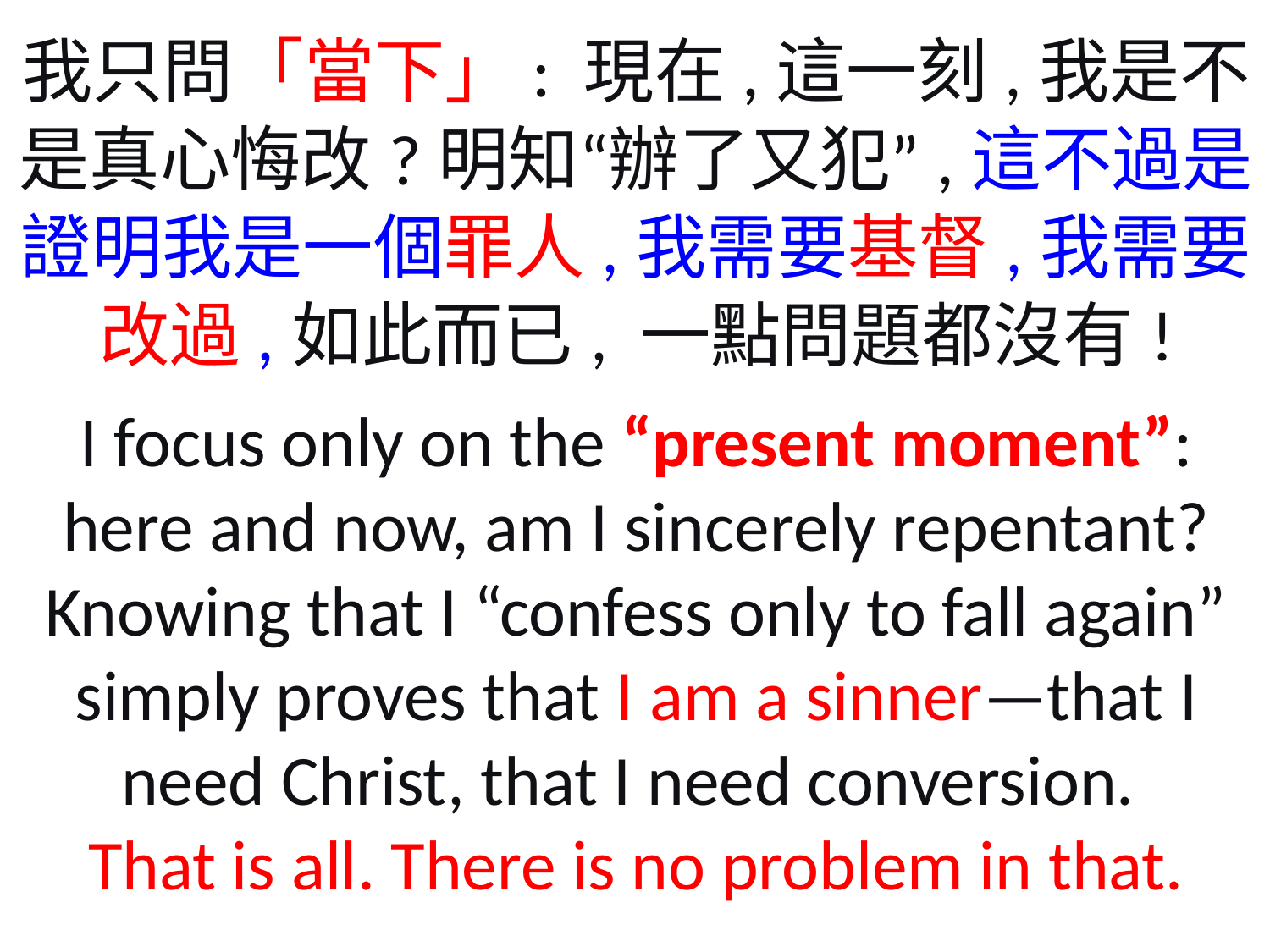

我只問「當下」: 現在,這一刻,我是不是真心悔改?明知“辦了又犯”,這不過是證明我是一個罪人,我需要基督,我需要改過,如此而已, 一點問題都沒有!
I focus only on the “present moment”: here and now, am I sincerely repentant? Knowing that I “confess only to fall again” simply proves that I am a sinner—that I need Christ, that I need conversion.
That is all. There is no problem in that.